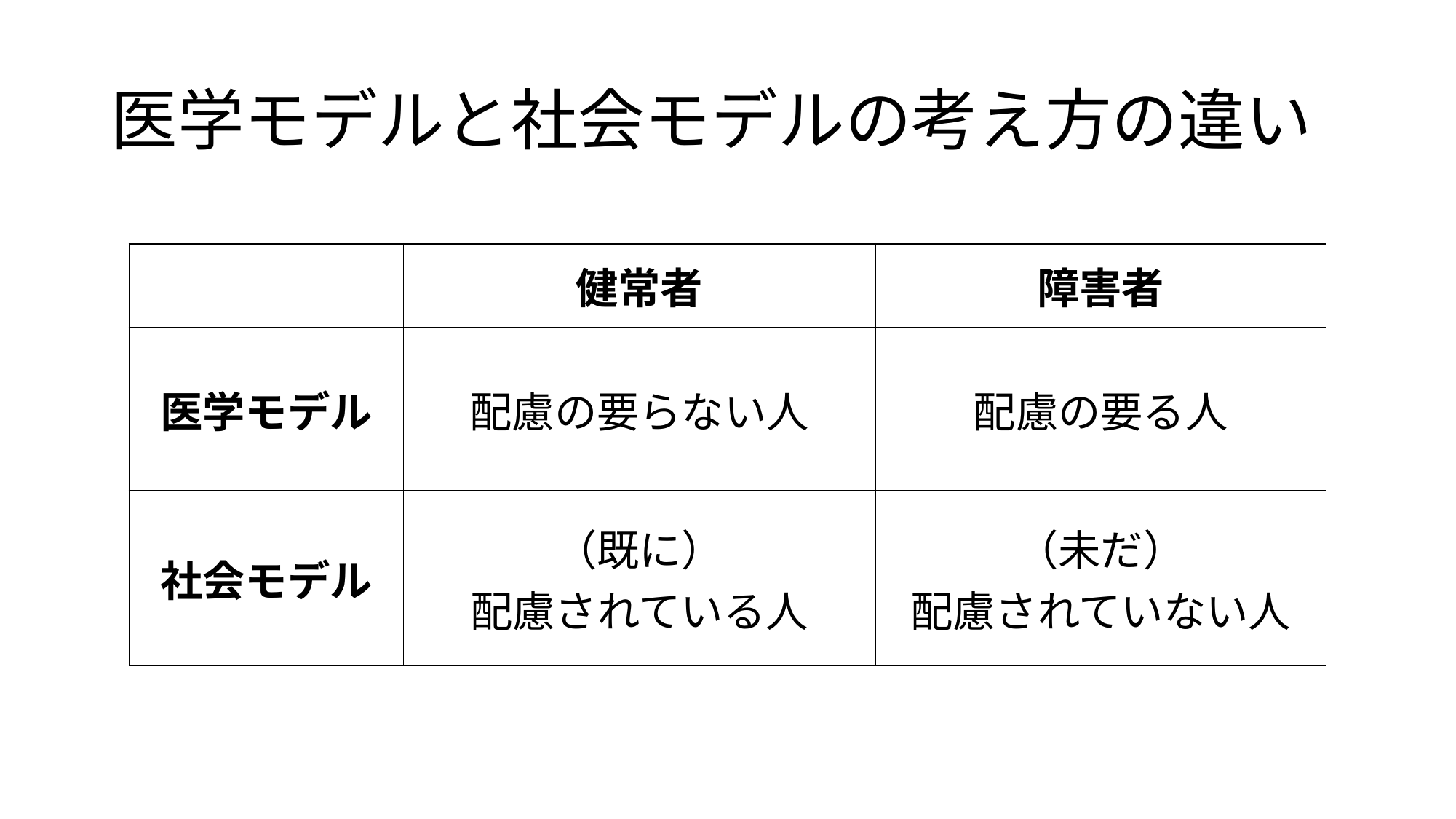

# 医学モデルと社会モデルの考え方の違い

|  | 健常者 | 障害者 |
| --- | --- | --- |
| 医学モデル | 配慮の要らない人 | 配慮の要る人 |
| 社会モデル | （既に） 配慮されている人 | （未だ） 配慮されていない人 |